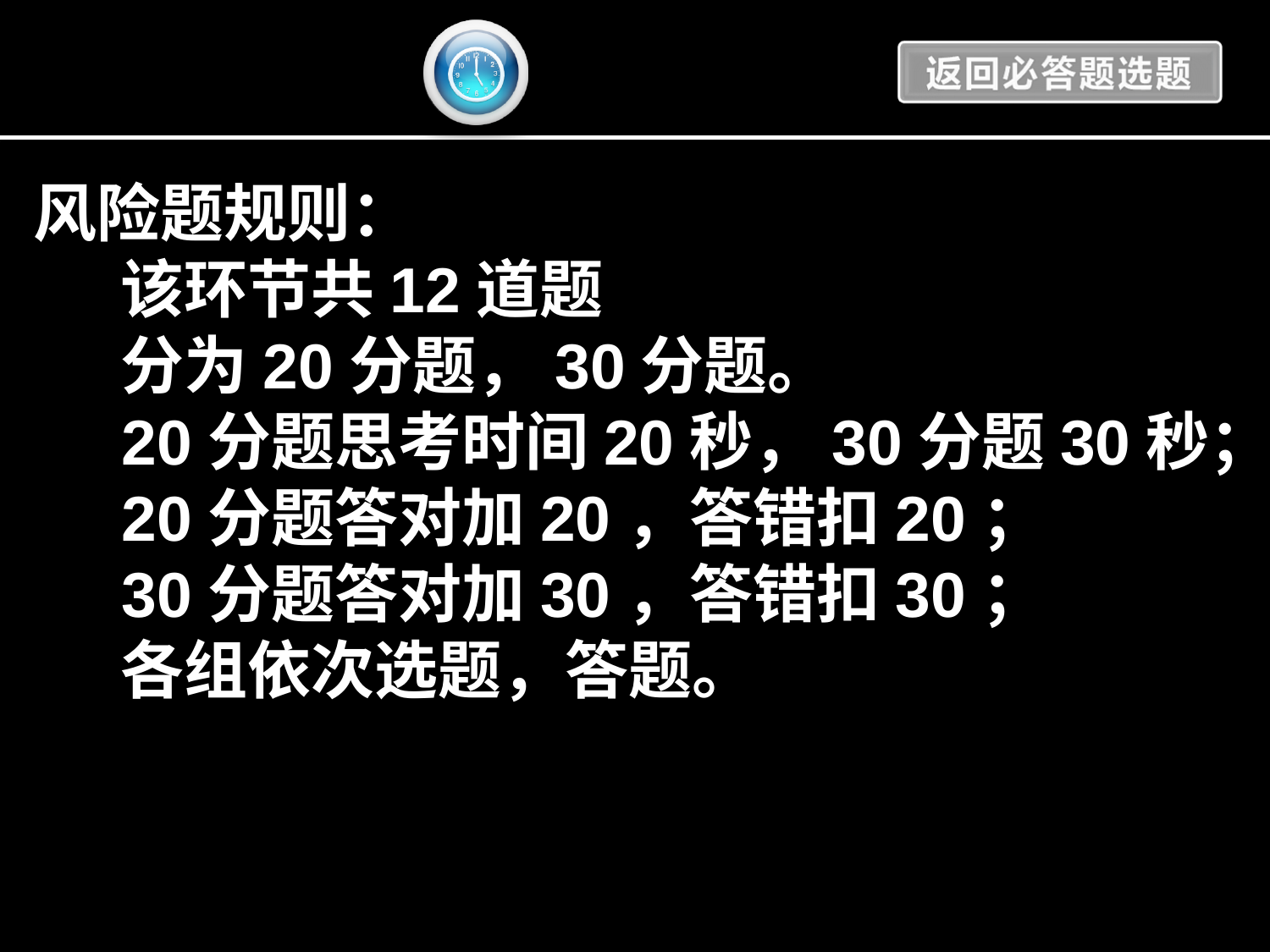

风险题规则：
     该环节共12道题
     分为20分题，30分题。
     20分题思考时间20秒，30分题30秒；
     20分题答对加20，答错扣20；
     30分题答对加30，答错扣30；
     各组依次选题，答题。